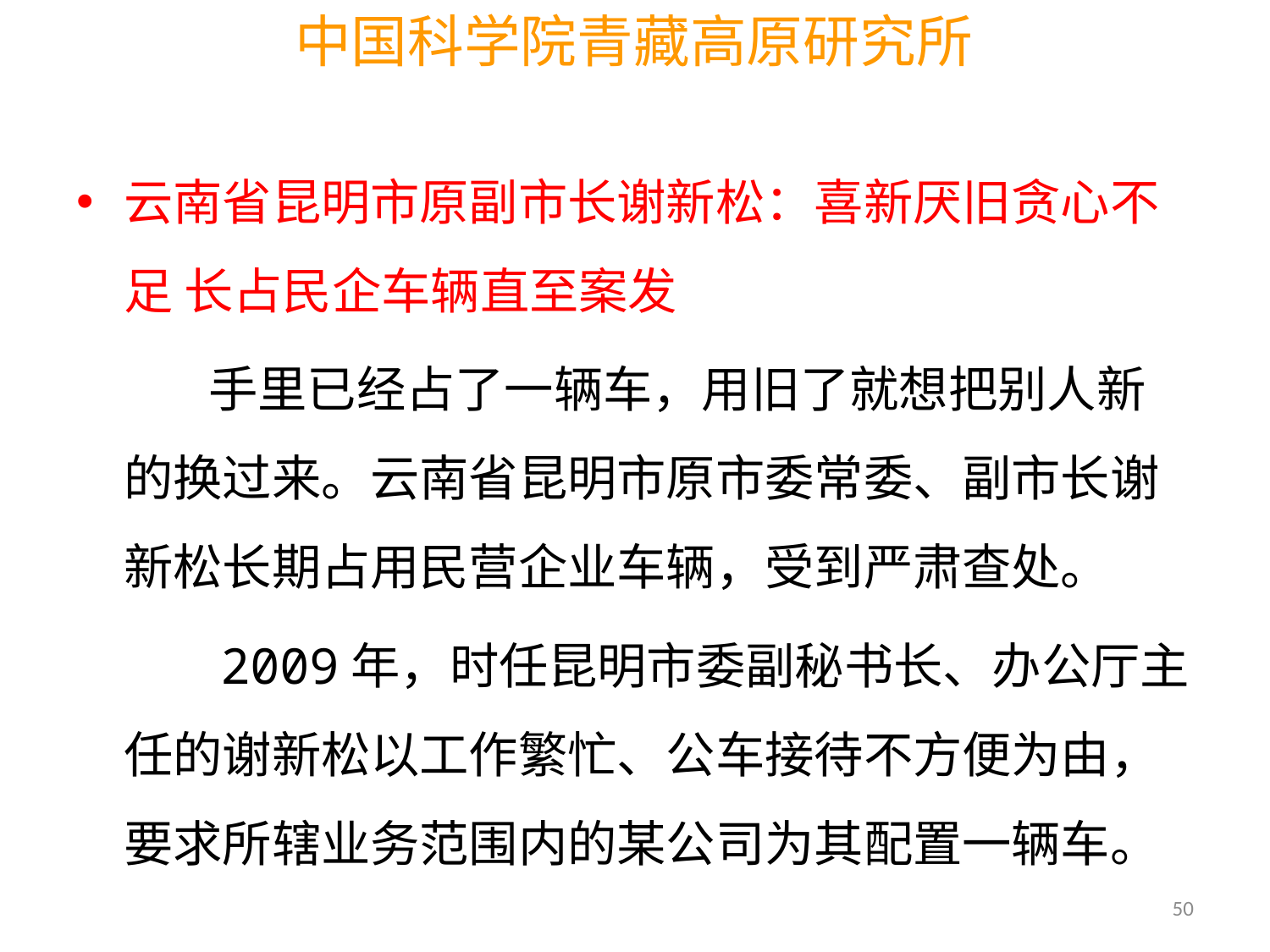

云南省昆明市原副市长谢新松：喜新厌旧贪心不足 长占民企车辆直至案发
  　　手里已经占了一辆车，用旧了就想把别人新的换过来。云南省昆明市原市委常委、副市长谢新松长期占用民营企业车辆，受到严肃查处。
  　　2009年，时任昆明市委副秘书长、办公厅主任的谢新松以工作繁忙、公车接待不方便为由，要求所辖业务范围内的某公司为其配置一辆车。
50